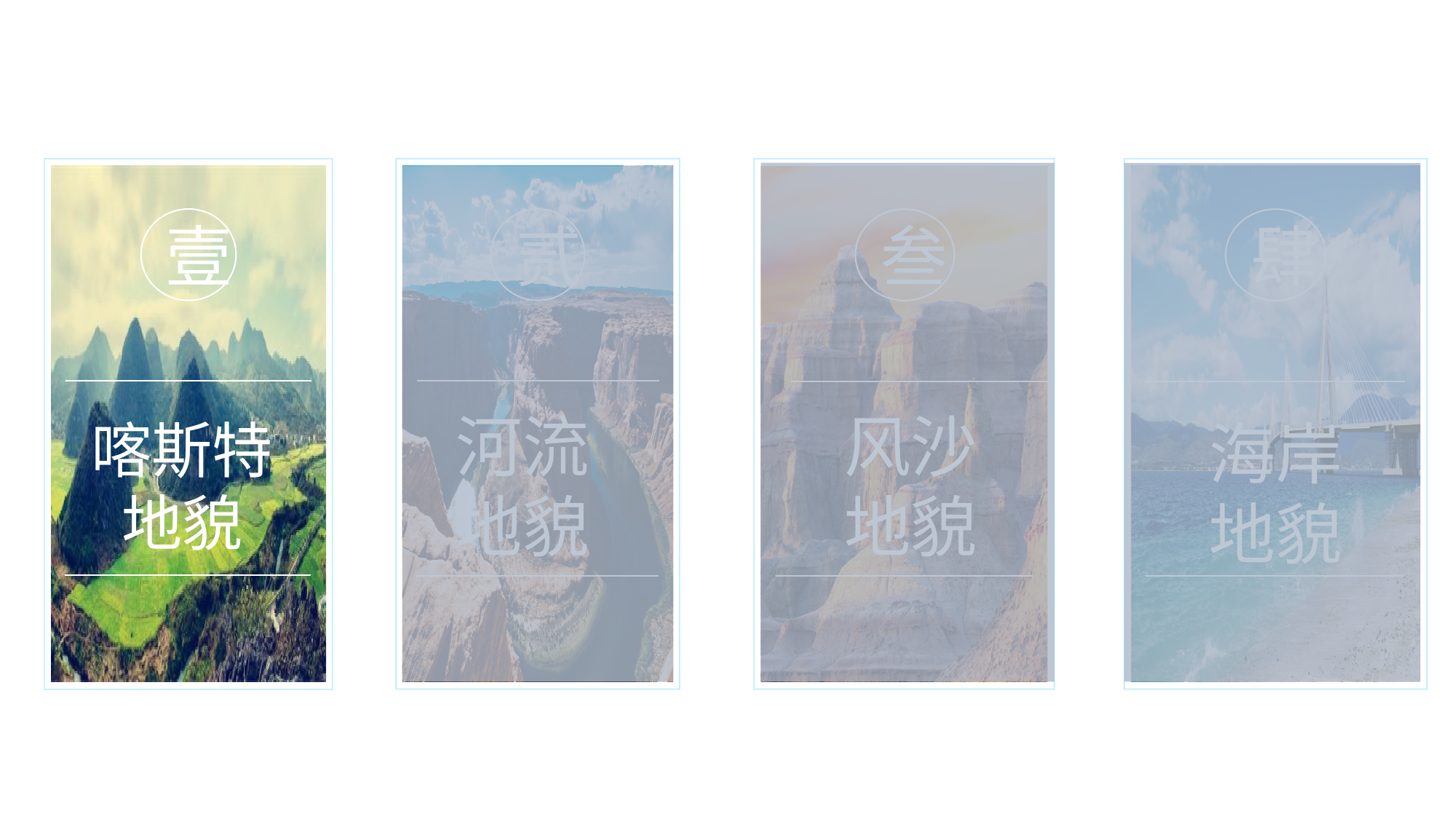

贰
河流
地貌

叁
风沙
地貌

肆
海岸
地貌

壹
喀斯特
地貌